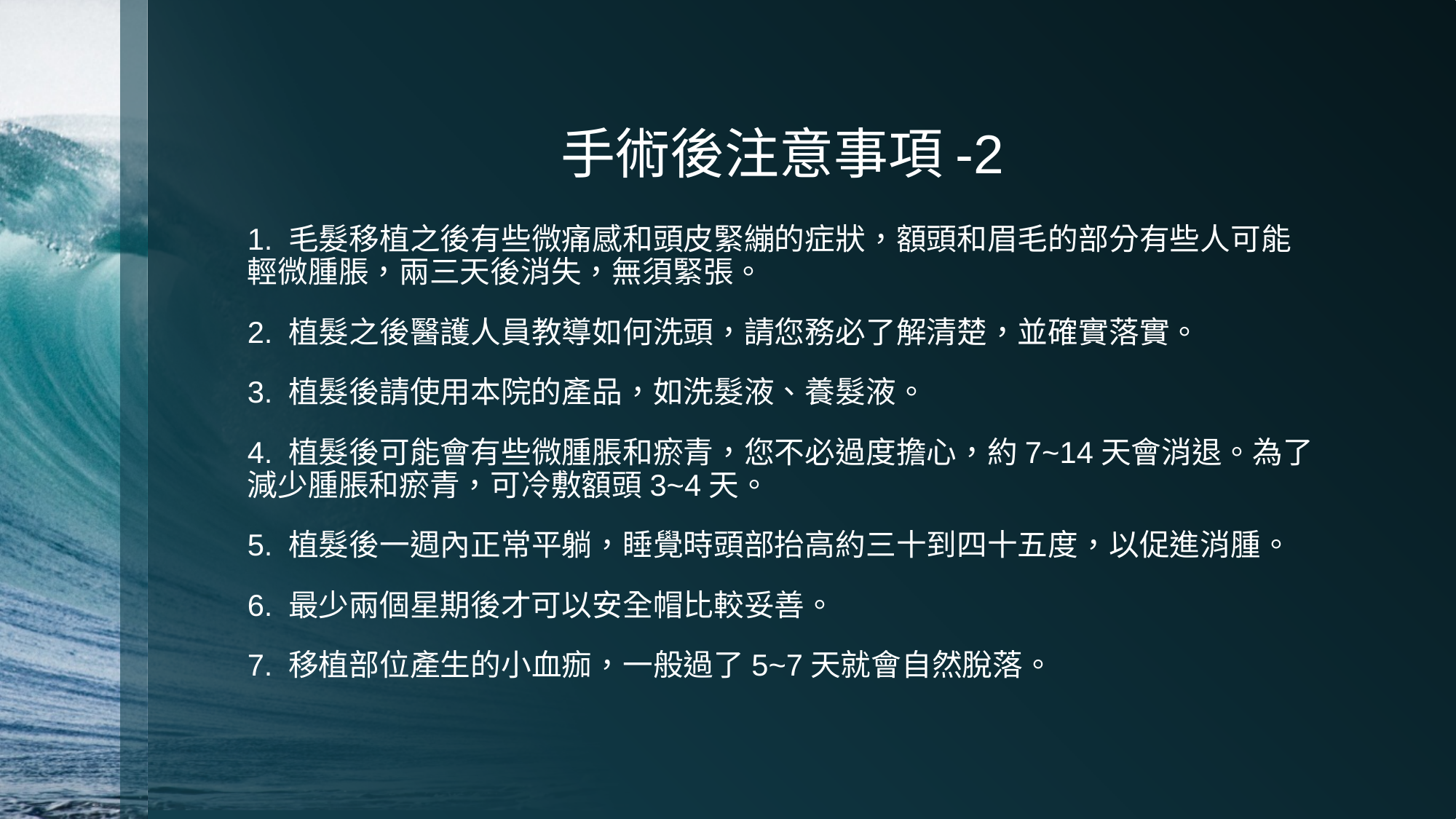

# 手術後注意事項-2
1. 毛髮移植之後有些微痛感和頭皮緊繃的症狀，額頭和眉毛的部分有些人可能輕微腫脹，兩三天後消失，無須緊張。
2. 植髮之後醫護人員教導如何洗頭，請您務必了解清楚，並確實落實。
3. 植髮後請使用本院的產品，如洗髮液、養髮液。
4. 植髮後可能會有些微腫脹和瘀青，您不必過度擔心，約7~14天會消退。為了減少腫脹和瘀青，可冷敷額頭3~4天。
5. 植髮後一週內正常平躺，睡覺時頭部抬高約三十到四十五度，以促進消腫。
6. 最少兩個星期後才可以安全帽比較妥善。
7. 移植部位產生的小血痂，一般過了5~7天就會自然脫落。